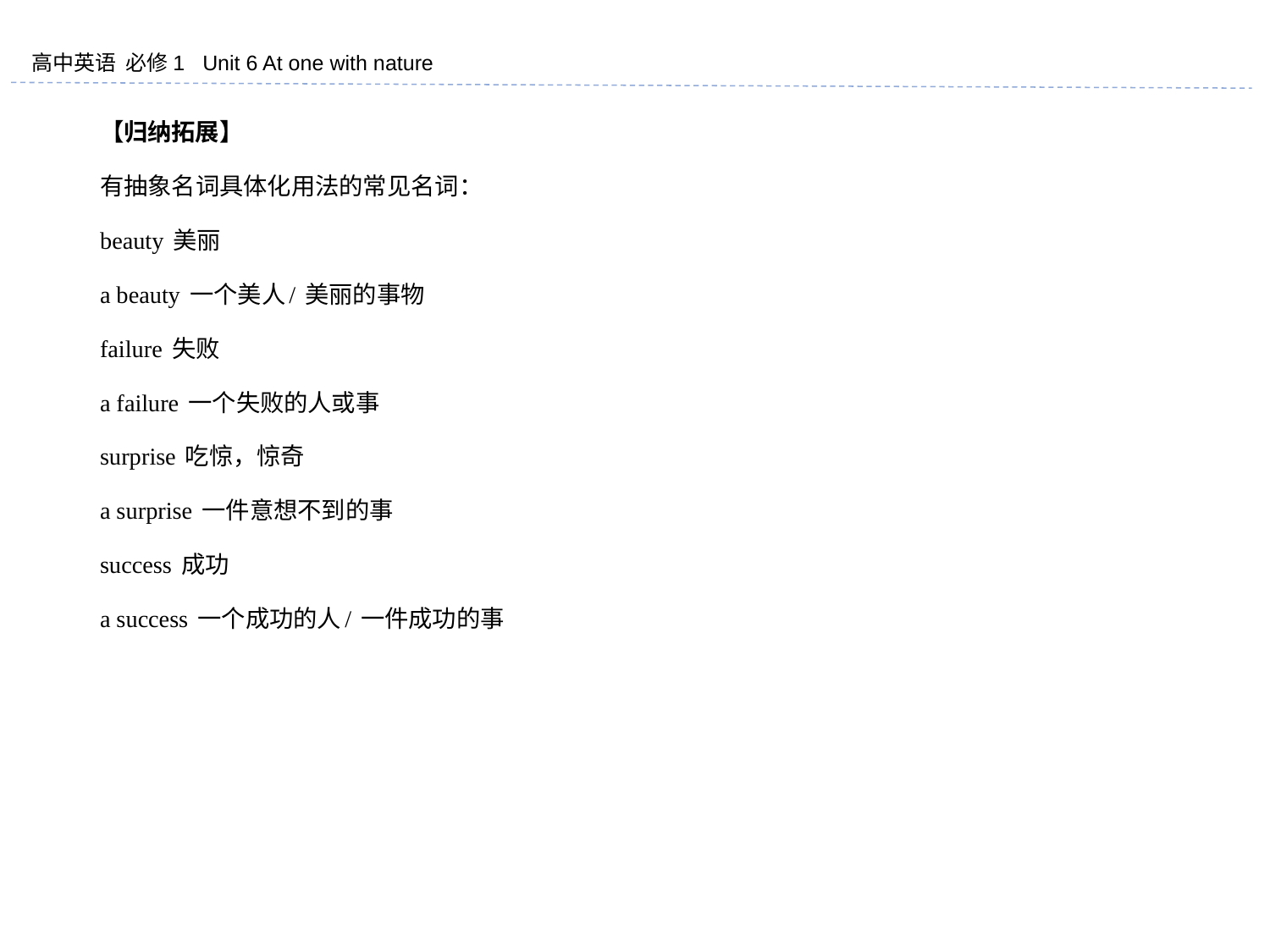

【归纳拓展】
有抽象名词具体化用法的常见名词：
beauty 美丽
a beauty 一个美人/ 美丽的事物
failure 失败
a failure 一个失败的人或事
surprise 吃惊，惊奇
a surprise 一件意想不到的事
success 成功
a success 一个成功的人/ 一件成功的事